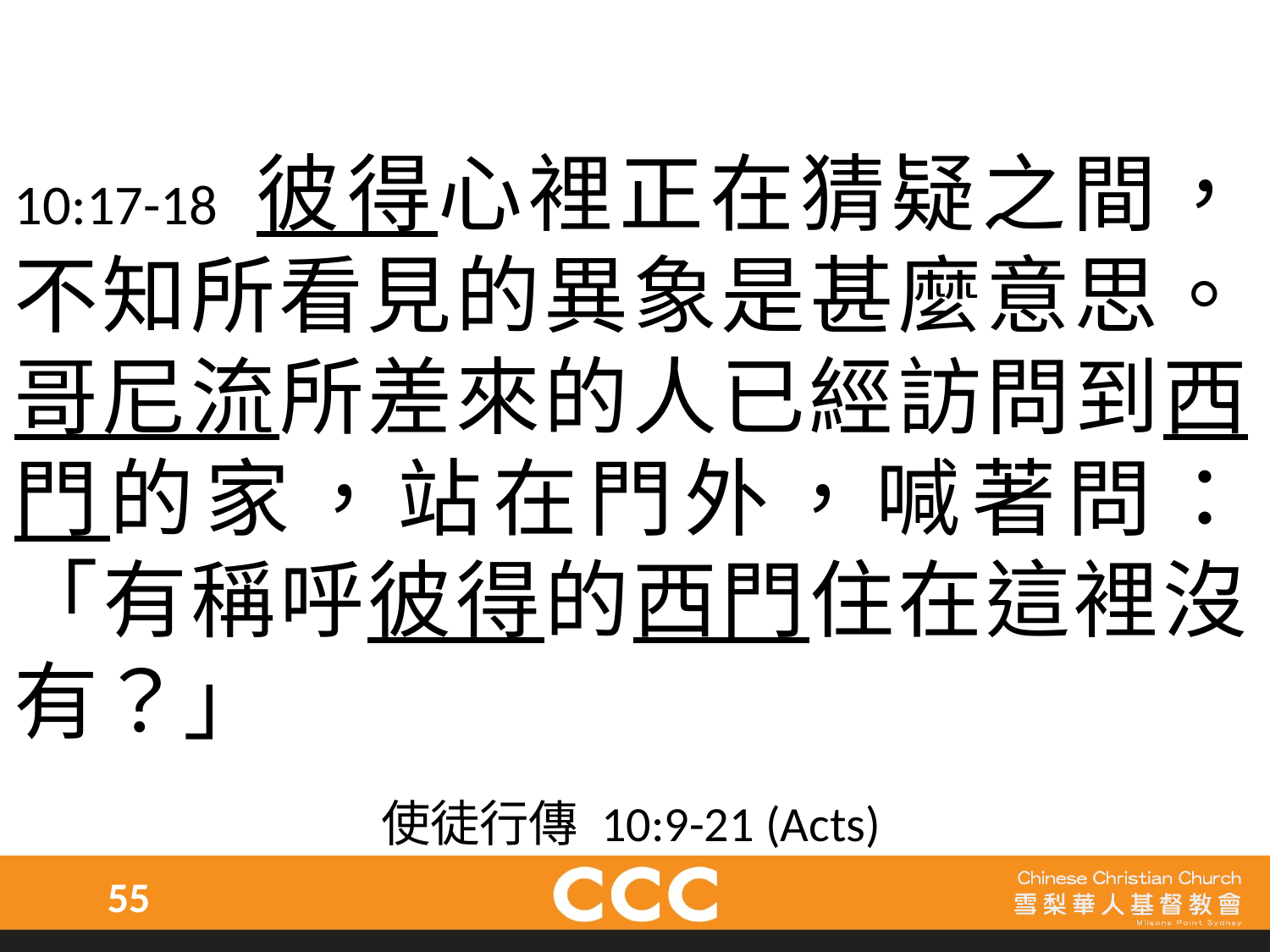

10:17-18 彼得心裡正在猜疑之間，不知所看見的異象是甚麼意思。哥尼流所差來的人已經訪問到西門的家，站在門外，喊著問：「有稱呼彼得的西門住在這裡沒有？」
使徒行傳 10:9-21 (Acts)
55